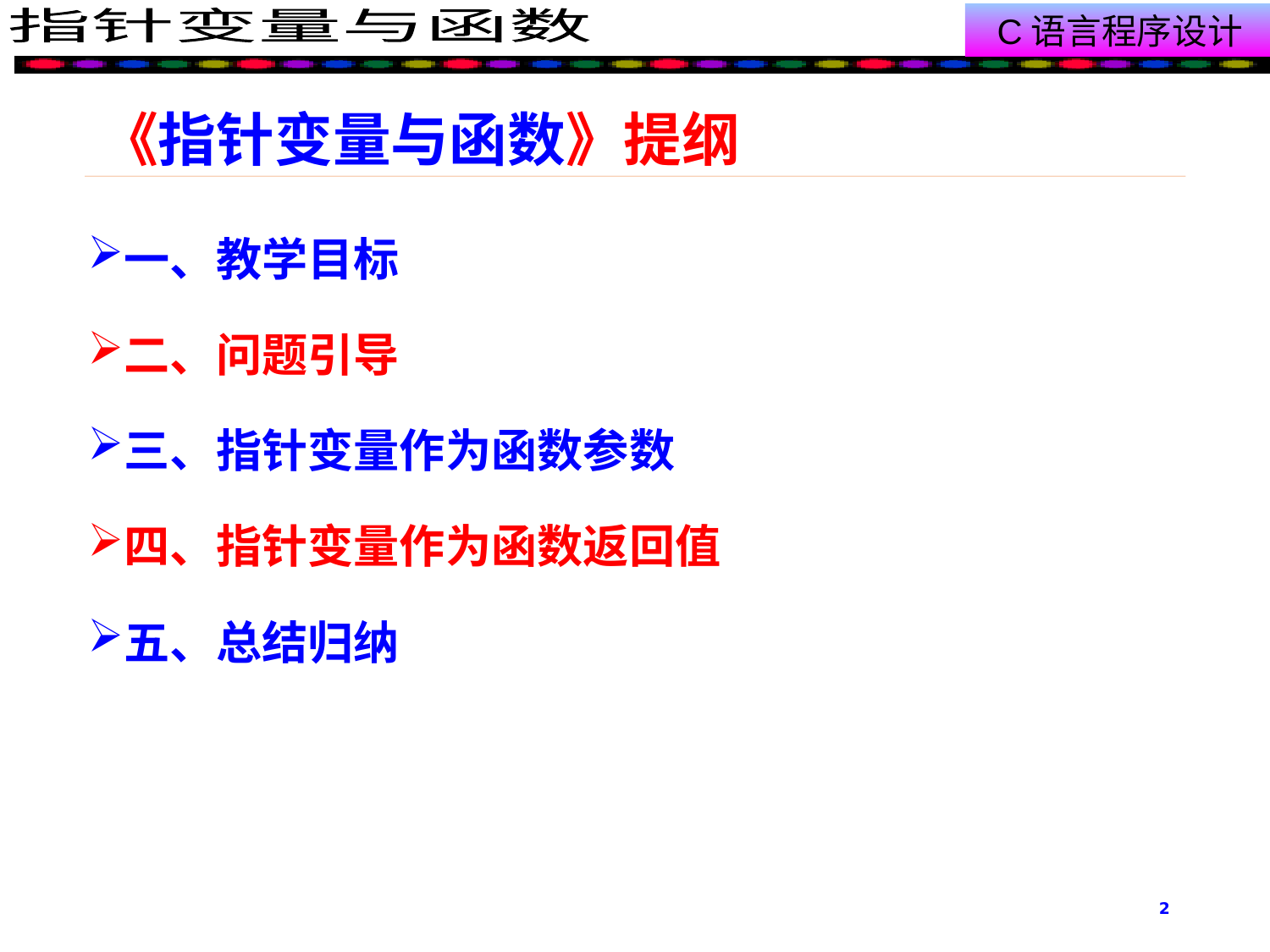

# 《指针变量与函数》提纲
一、教学目标
二、问题引导
三、指针变量作为函数参数
四、指针变量作为函数返回值
五、总结归纳

2